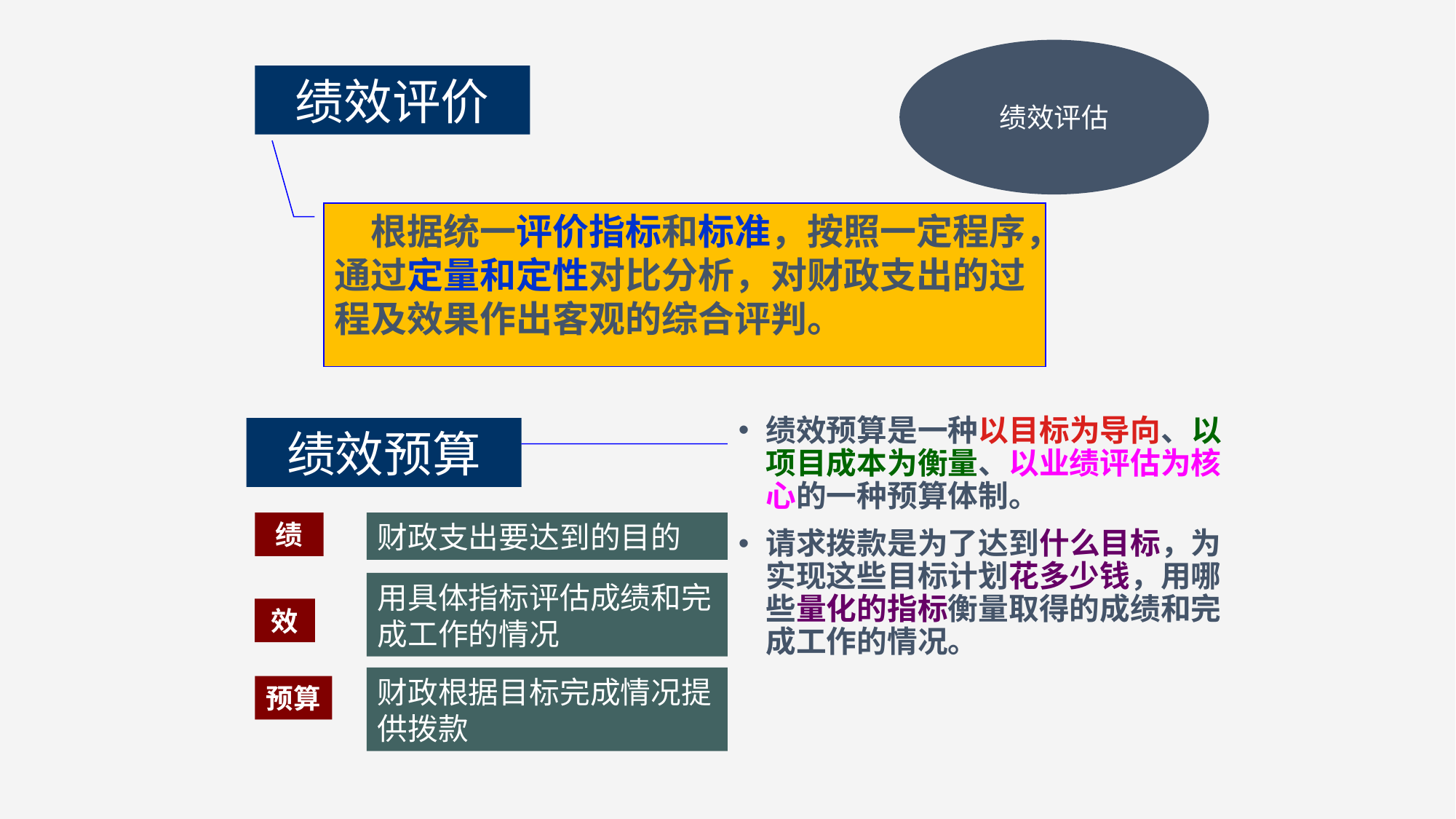

#
绩效评估
绩效评价
　根据统一评价指标和标准，按照一定程序，通过定量和定性对比分析，对财政支出的过程及效果作出客观的综合评判。
绩效预算是一种以目标为导向、以项目成本为衡量、以业绩评估为核心的一种预算体制。
请求拨款是为了达到什么目标，为实现这些目标计划花多少钱，用哪些量化的指标衡量取得的成绩和完成工作的情况。
绩效预算

绩
财政支出要达到的目的
用具体指标评估成绩和完成工作的情况
效
财政根据目标完成情况提供拨款
预算

7